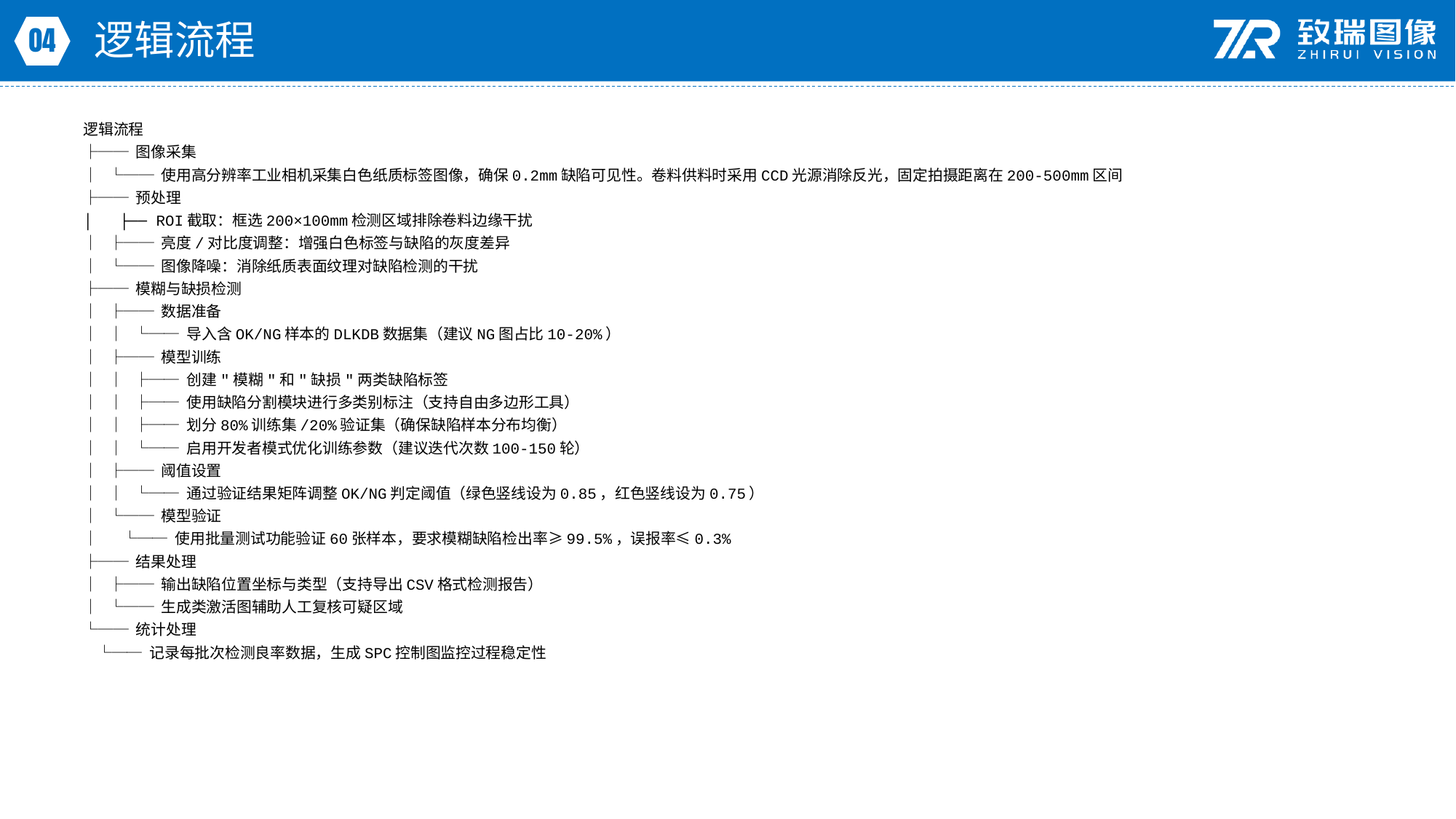

逻辑流程
04

逻辑流程
├── 图像采集
│   └── 使用高分辨率工业相机采集白色纸质标签图像，确保0.2mm缺陷可见性。卷料供料时采用CCD光源消除反光，固定拍摄距离在200-500mm区间
├── 预处理
│   ├── ROI截取：框选200×100mm检测区域排除卷料边缘干扰
│   ├── 亮度/对比度调整：增强白色标签与缺陷的灰度差异
│   └── 图像降噪：消除纸质表面纹理对缺陷检测的干扰
├── 模糊与缺损检测
│   ├── 数据准备
│   │   └── 导入含OK/NG样本的DLKDB数据集（建议NG图占比10-20%）
│   ├── 模型训练
│   │   ├── 创建"模糊"和"缺损"两类缺陷标签
│   │   ├── 使用缺陷分割模块进行多类别标注（支持自由多边形工具）
│   │   ├── 划分80%训练集/20%验证集（确保缺陷样本分布均衡）
│   │   └── 启用开发者模式优化训练参数（建议迭代次数100-150轮）
│   ├── 阈值设置
│   │   └── 通过验证结果矩阵调整OK/NG判定阈值（绿色竖线设为0.85，红色竖线设为0.75）
│   └── 模型验证
│       └── 使用批量测试功能验证60张样本，要求模糊缺陷检出率≥99.5%，误报率≤0.3%
├── 结果处理
│   ├── 输出缺陷位置坐标与类型（支持导出CSV格式检测报告）
│   └── 生成类激活图辅助人工复核可疑区域
└── 统计处理
    └── 记录每批次检测良率数据，生成SPC控制图监控过程稳定性